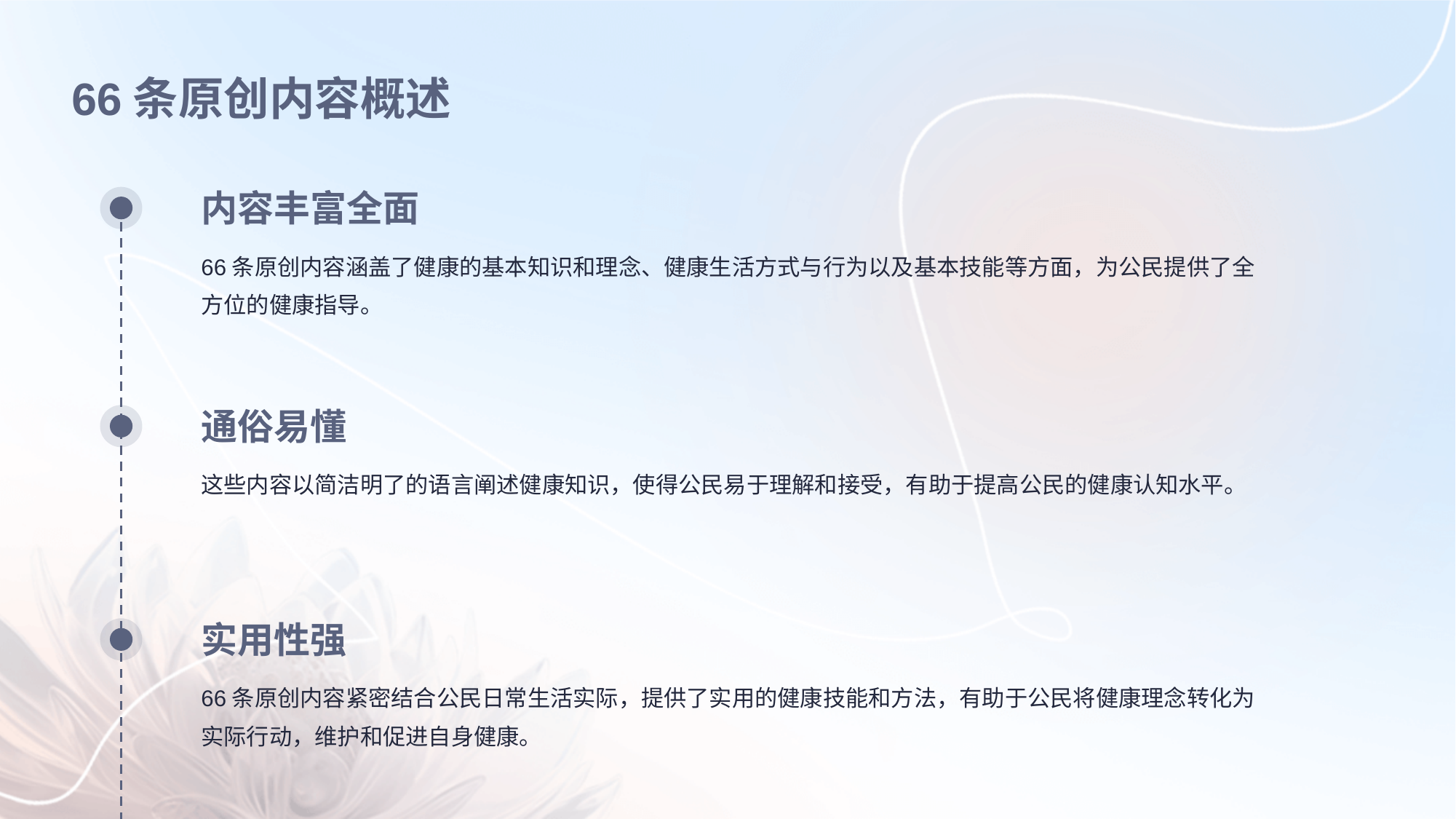

66条原创内容概述
内容丰富全面

66条原创内容涵盖了健康的基本知识和理念、健康生活方式与行为以及基本技能等方面，为公民提供了全方位的健康指导。
通俗易懂

这些内容以简洁明了的语言阐述健康知识，使得公民易于理解和接受，有助于提高公民的健康认知水平。
实用性强

66条原创内容紧密结合公民日常生活实际，提供了实用的健康技能和方法，有助于公民将健康理念转化为实际行动，维护和促进自身健康。